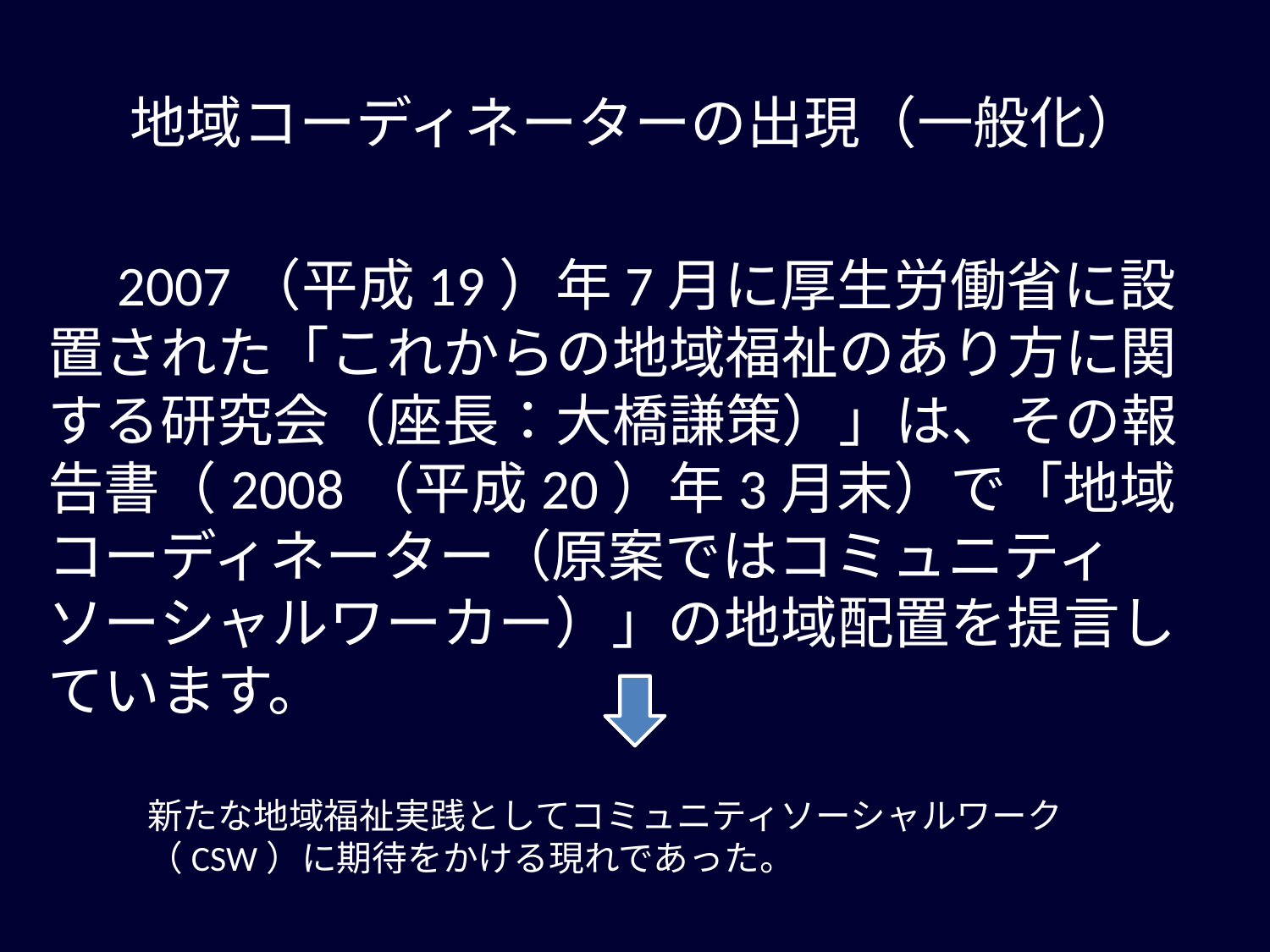

地域コーディネーターの出現（一般化）
　2007（平成19）年7月に厚生労働省に設置された「これからの地域福祉のあり方に関する研究会（座長：大橋謙策）」は、その報告書（2008（平成20）年3月末）で「地域コーディネーター（原案ではコミュニティソーシャルワーカー）」の地域配置を提言しています。

新たな地域福祉実践としてコミュニティソーシャルワーク（CSW）に期待をかける現れであった。